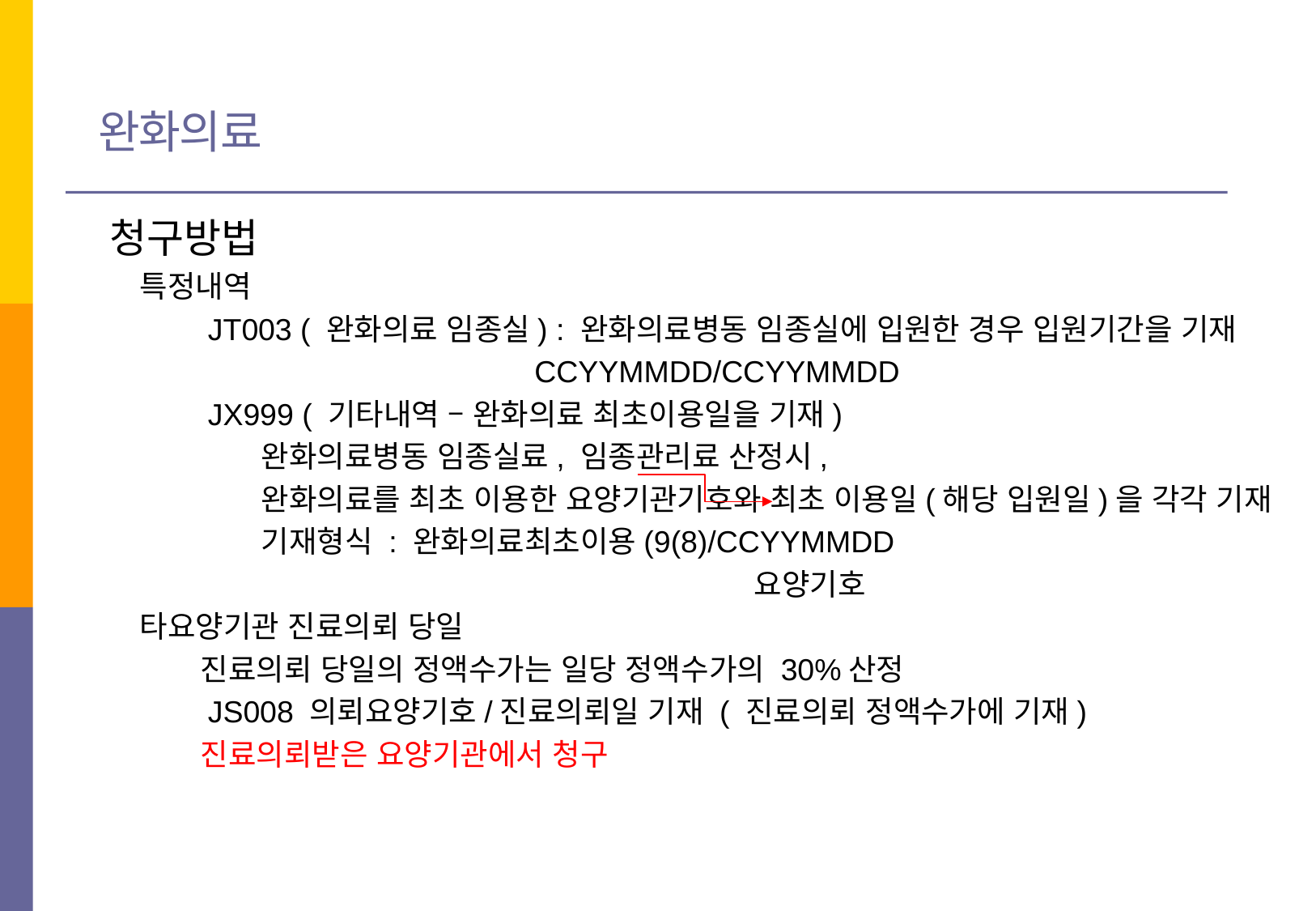

완화의료
청구방법
　특정내역
　　　JT003 ( 완화의료 임종실) : 완화의료병동 임종실에 입원한 경우 입원기간을 기재
                                                  CCYYMMDD/CCYYMMDD
　　　JX999 ( 기타내역 – 완화의료 최초이용일을 기재)
　　　　　완화의료병동 임종실료, 임종관리료 산정시,
　　　　　완화의료를 최초 이용한 요양기관기호와 최초 이용일(해당 입원일)을 각각 기재
　　　　　기재형식 : 완화의료최초이용(9(8)/CCYYMMDD
                                                                           요양기호
　타요양기관 진료의뢰 당일
　　　진료의뢰 당일의 정액수가는 일당 정액수가의 30%산정
　　　JS008 의뢰요양기호/진료의뢰일 기재 ( 진료의뢰 정액수가에 기재)
　　　진료의뢰받은 요양기관에서 청구